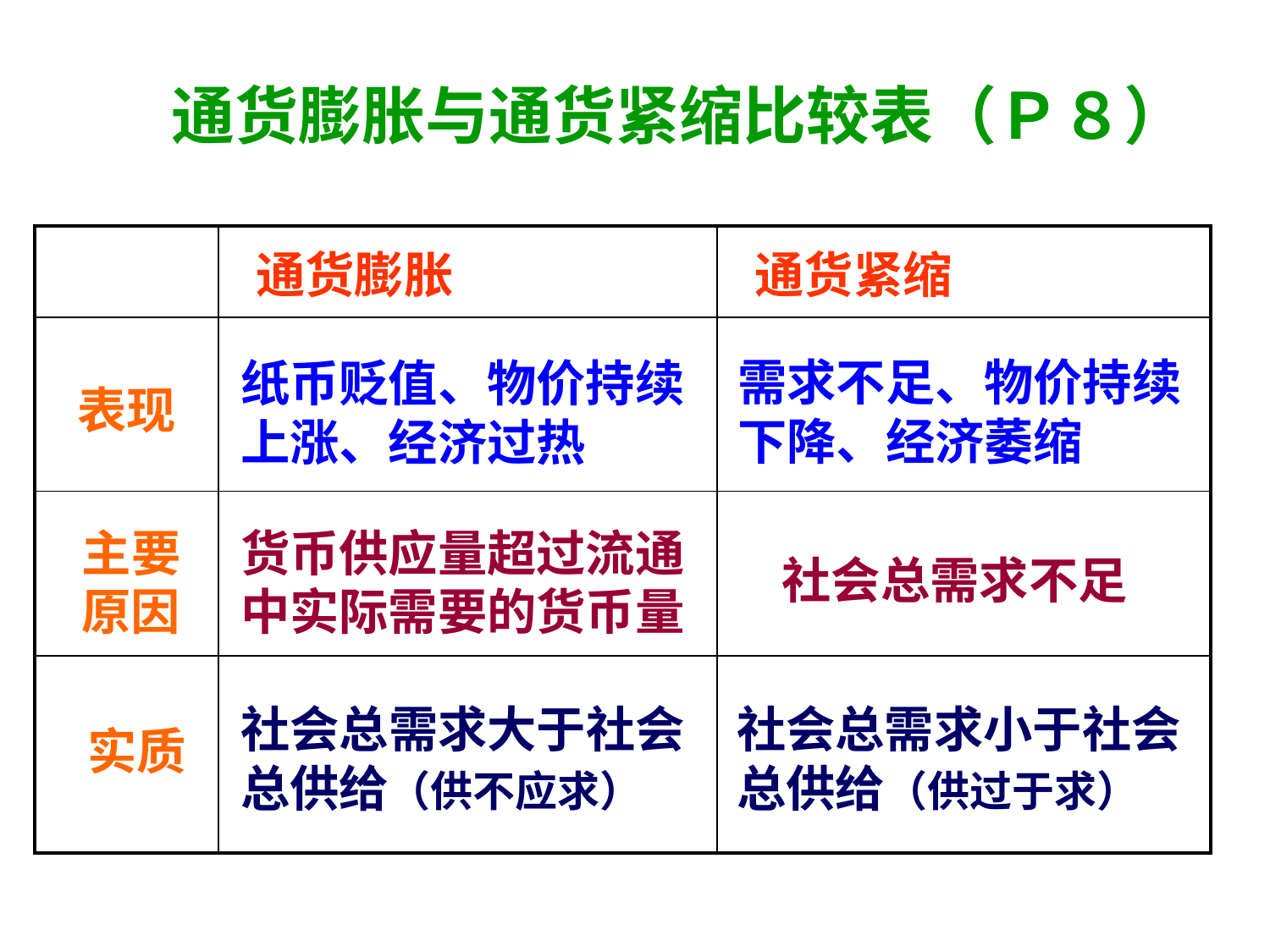

通货膨胀与通货紧缩比较表（Ｐ８）
|  | 通货膨胀 | 通货紧缩 |
| --- | --- | --- |
|  |  |  |
|  |  |  |
|  |  |  |
需求不足、物价持续下降、经济萎缩
纸币贬值、物价持续上涨、经济过热
表现
主要原因
货币供应量超过流通中实际需要的货币量
社会总需求不足
社会总需求大于社会总供给（供不应求）
社会总需求小于社会总供给（供过于求）
实质